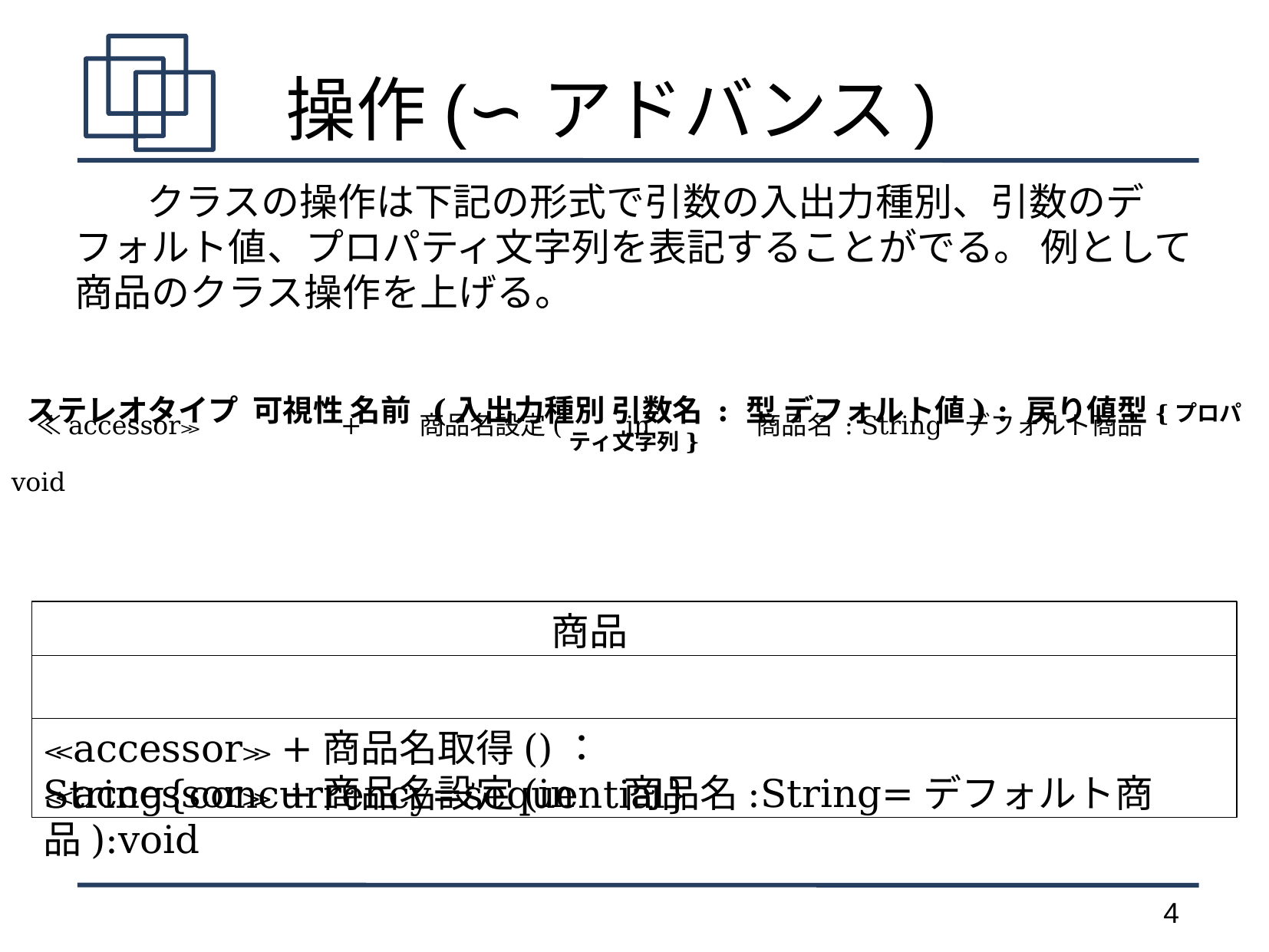

# 操作(∽アドバンス)
　　　クラスの操作は下記の形式で引数の入出力種別、引数のデフォルト値、プロパティ文字列を表記することがでる。 例として商品のクラス操作を上げる。
ステレオタイプ  可視性 名前  (入出力種別 引数名 : 型 デフォルト値) : 戻り値型{プロパティ文字列}
　≪accessor≫　　　　　+　　商品名設定(　　in　　　    商品名 : String  デフォルト商品　　void

商品

≪accessor≫+商品名取得()：String{concurrency=sequential}
≪accessor≫+商品名設定(in　商品名:String=デフォルト商品):void